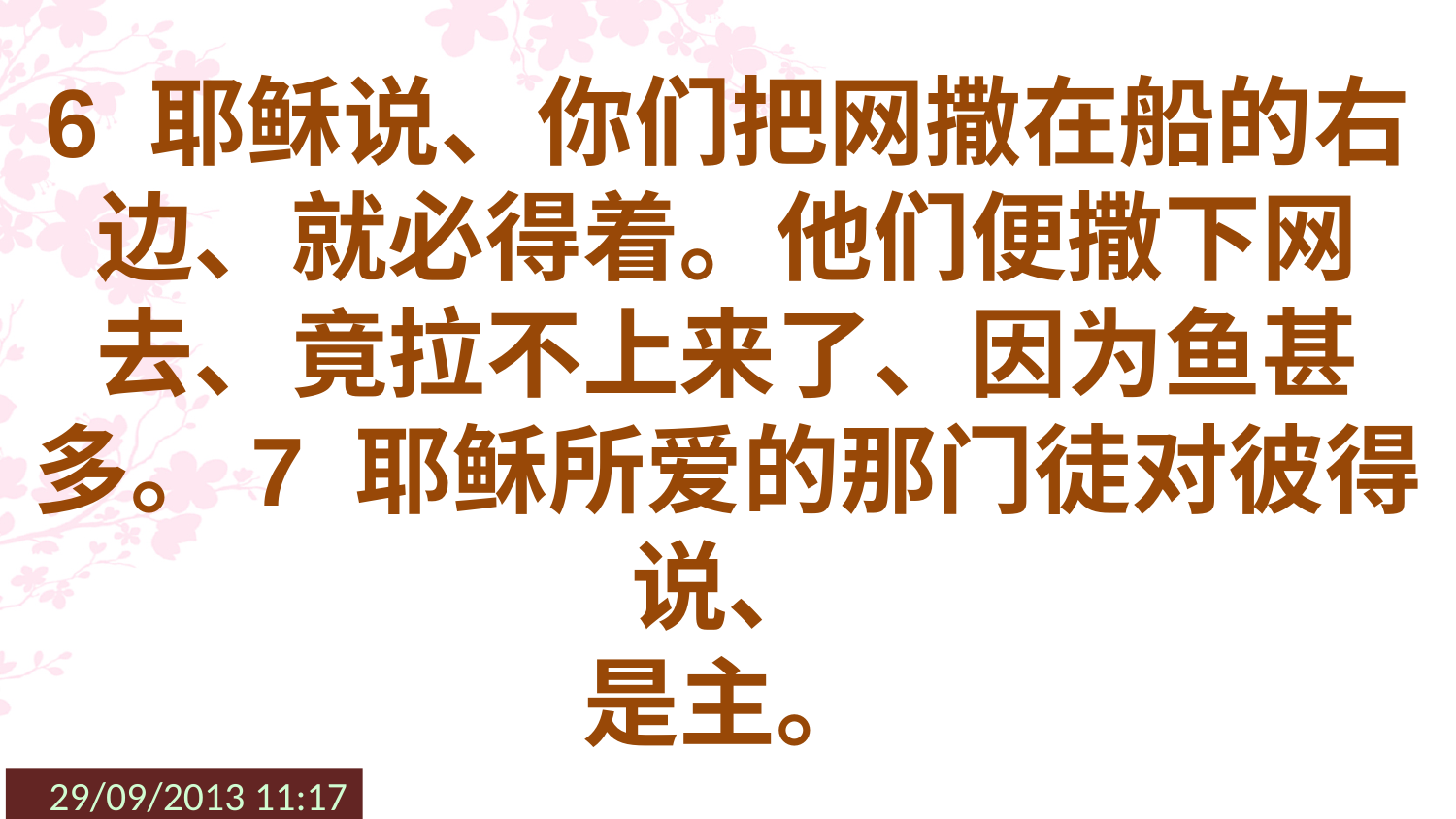

6 耶稣说、你们把网撒在船的右边、就必得着。他们便撒下网去、竟拉不上来了、因为鱼甚多。7 耶稣所爱的那门徒对彼得说、
是主。
29/09/2013 11:17